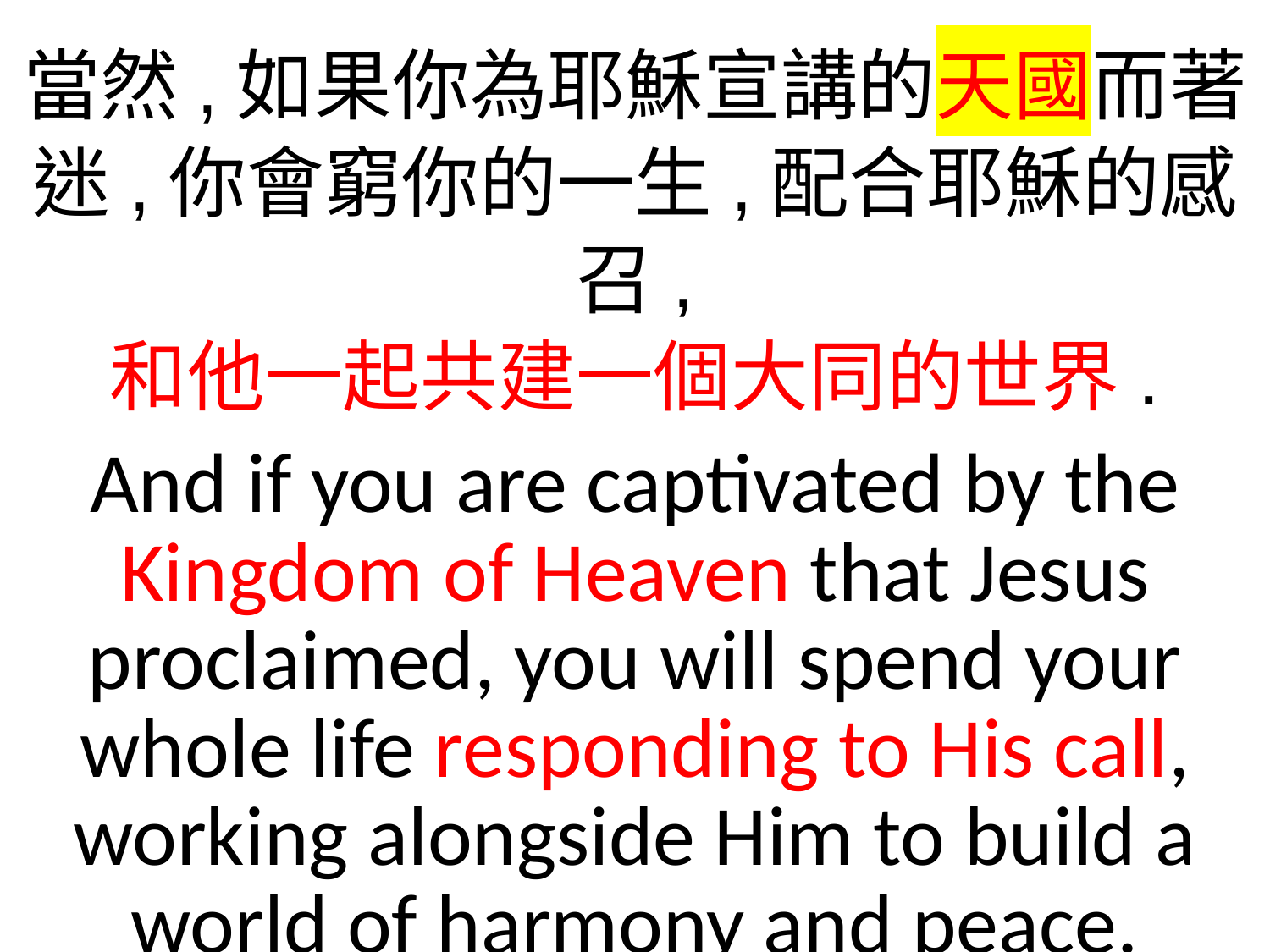

當然,如果你為耶穌宣講的天國而著迷,你會窮你的一生,配合耶穌的感召,
和他一起共建一個大同的世界.
And if you are captivated by the Kingdom of Heaven that Jesus proclaimed, you will spend your whole life responding to His call, working alongside Him to build a world of harmony and peace.